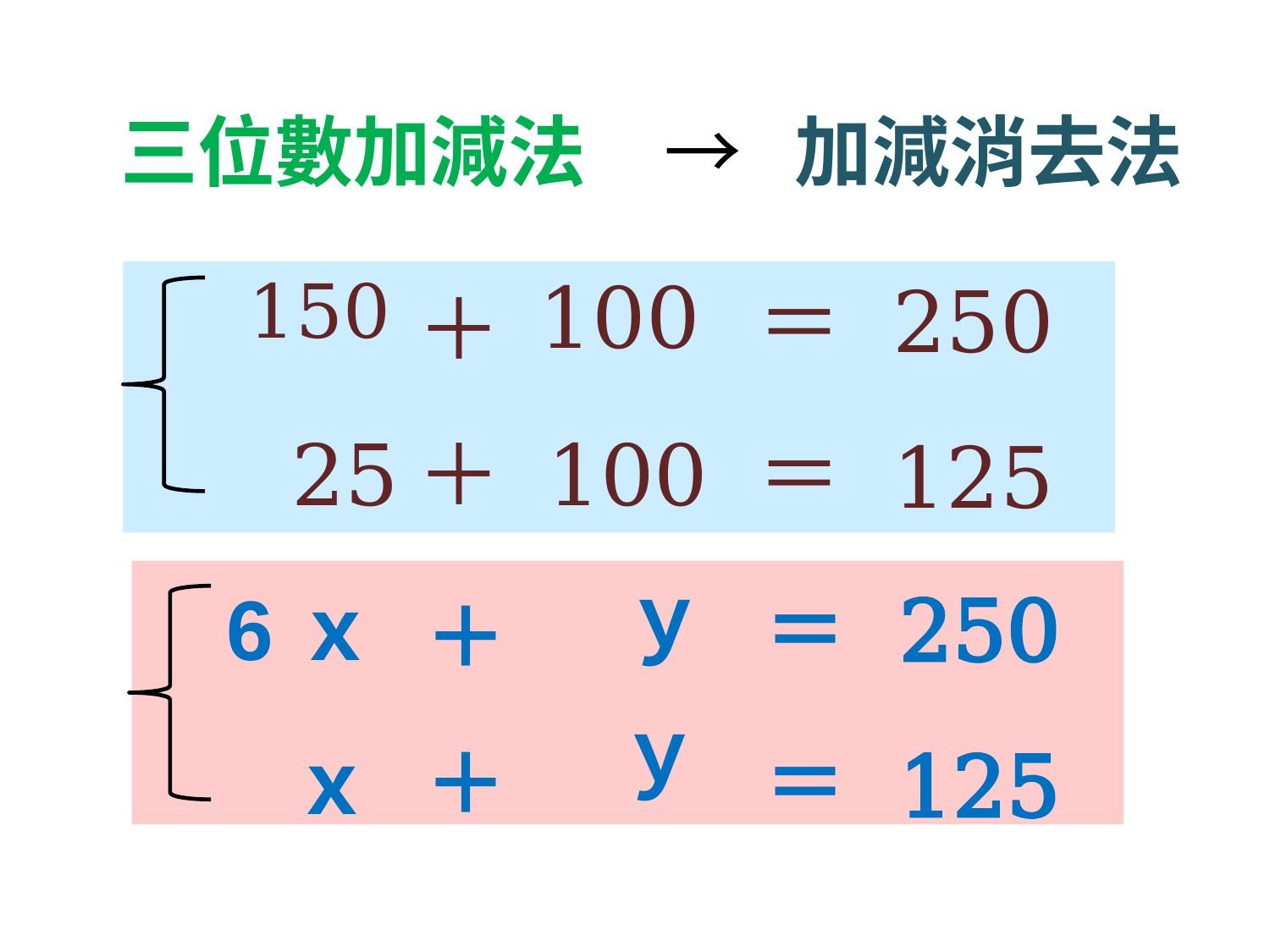

三位數加減法
 →  加減消去法
100
   150
250
＝
＋

  25
＋
100
＝
125

   ｙ
 6ｘ
250
＝
＋

 ｘ
＋
＝
125
   ｙ